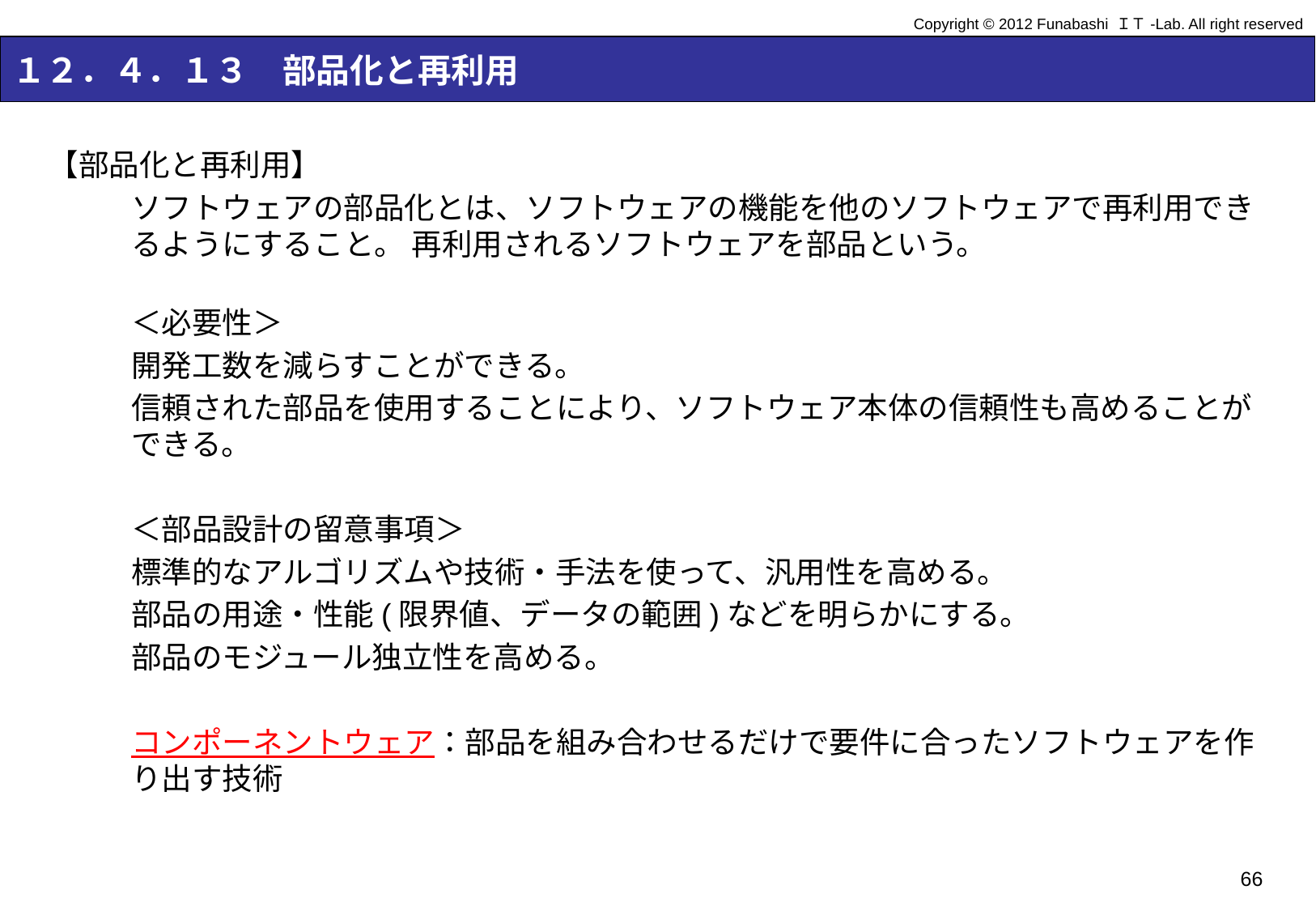

Copyright © 2012 Funabashi ＩＴ-Lab. All right reserved
# １２．４．１３　部品化と再利用
【部品化と再利用】
ソフトウェアの部品化とは、ソフトウェアの機能を他のソフトウェアで再利用できるようにすること。 再利用されるソフトウェアを部品という。
＜必要性＞
開発工数を減らすことができる。
信頼された部品を使用することにより、ソフトウェア本体の信頼性も高めることができる。

＜部品設計の留意事項＞
標準的なアルゴリズムや技術・手法を使って、汎用性を高める。
部品の用途・性能(限界値、データの範囲)などを明らかにする。
部品のモジュール独立性を高める。

コンポーネントウェア：部品を組み合わせるだけで要件に合ったソフトウェアを作り出す技術
66